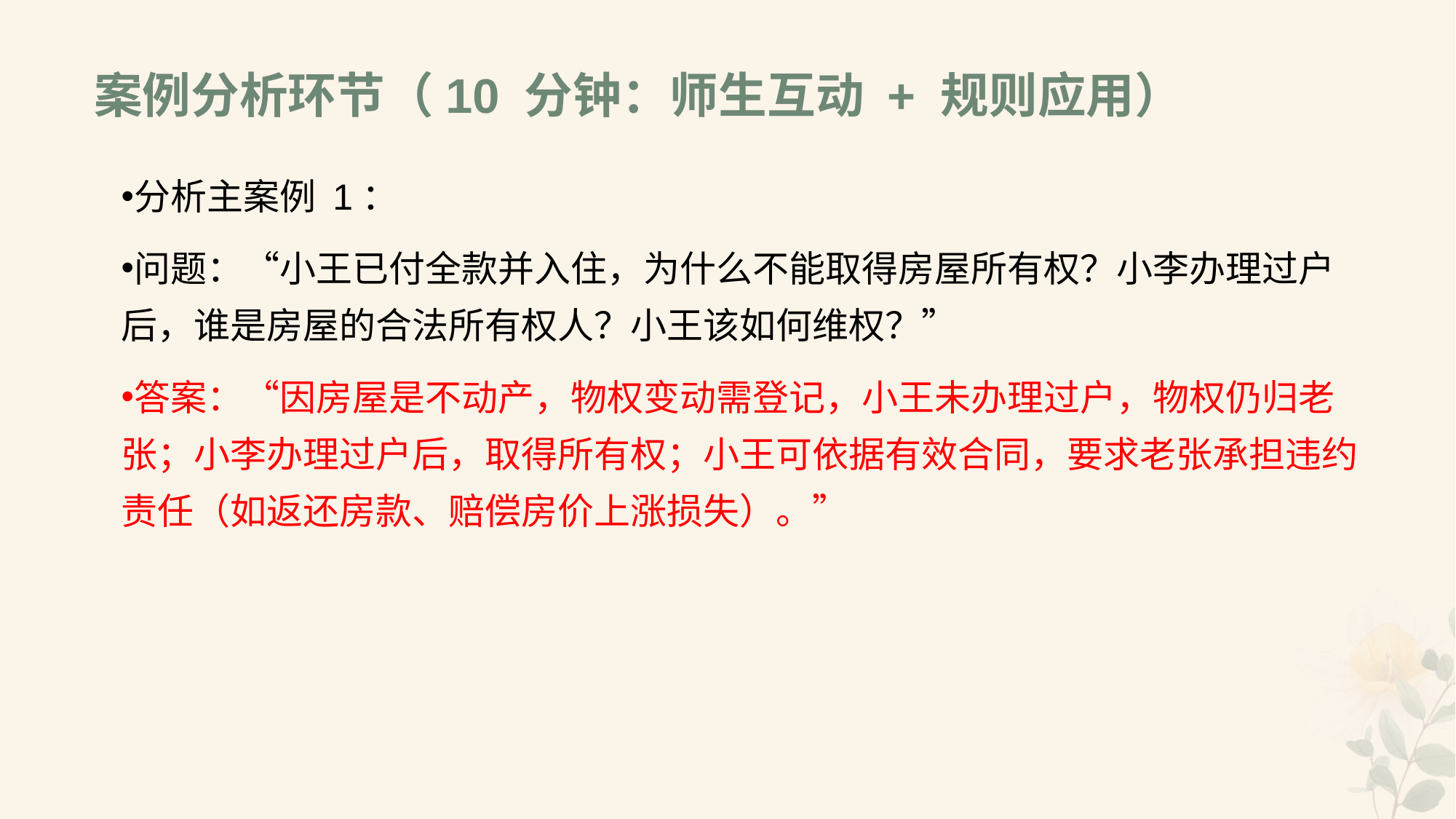

# 案例分析环节（10 分钟：师生互动 + 规则应用）
分析主案例 1：
问题：“小王已付全款并入住，为什么不能取得房屋所有权？小李办理过户后，谁是房屋的合法所有权人？小王该如何维权？”
答案：“因房屋是不动产，物权变动需登记，小王未办理过户，物权仍归老张；小李办理过户后，取得所有权；小王可依据有效合同，要求老张承担违约责任（如返还房款、赔偿房价上涨损失）。”